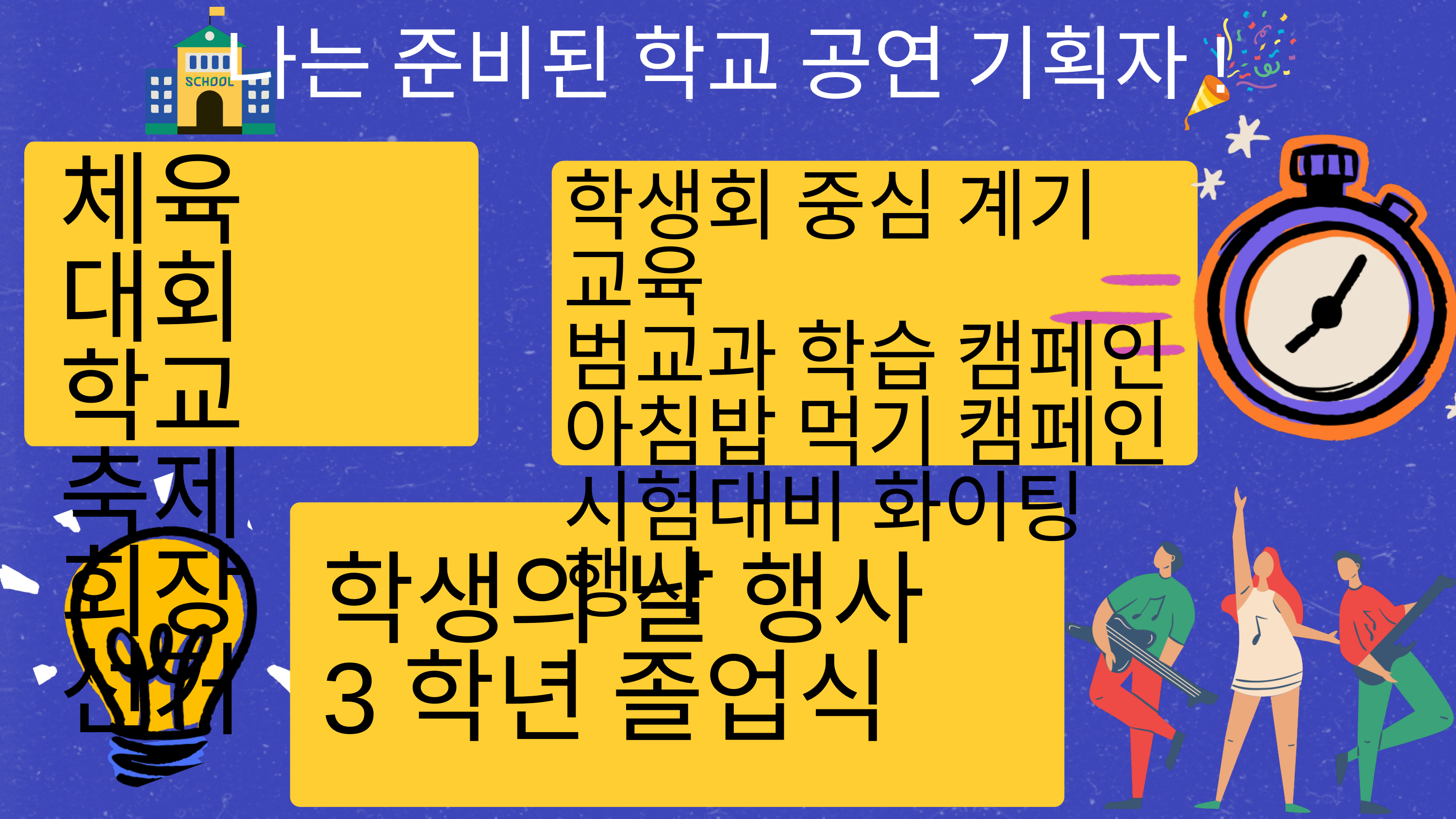

나는 준비된 학교 공연 기획자!

체육 대회
학교 축제
회장 선거

학생회 중심 계기 교육
범교과 학습 캠페인
아침밥 먹기 캠페인
시험대비 화이팅 행사

학생의 날 행사
3학년 졸업식